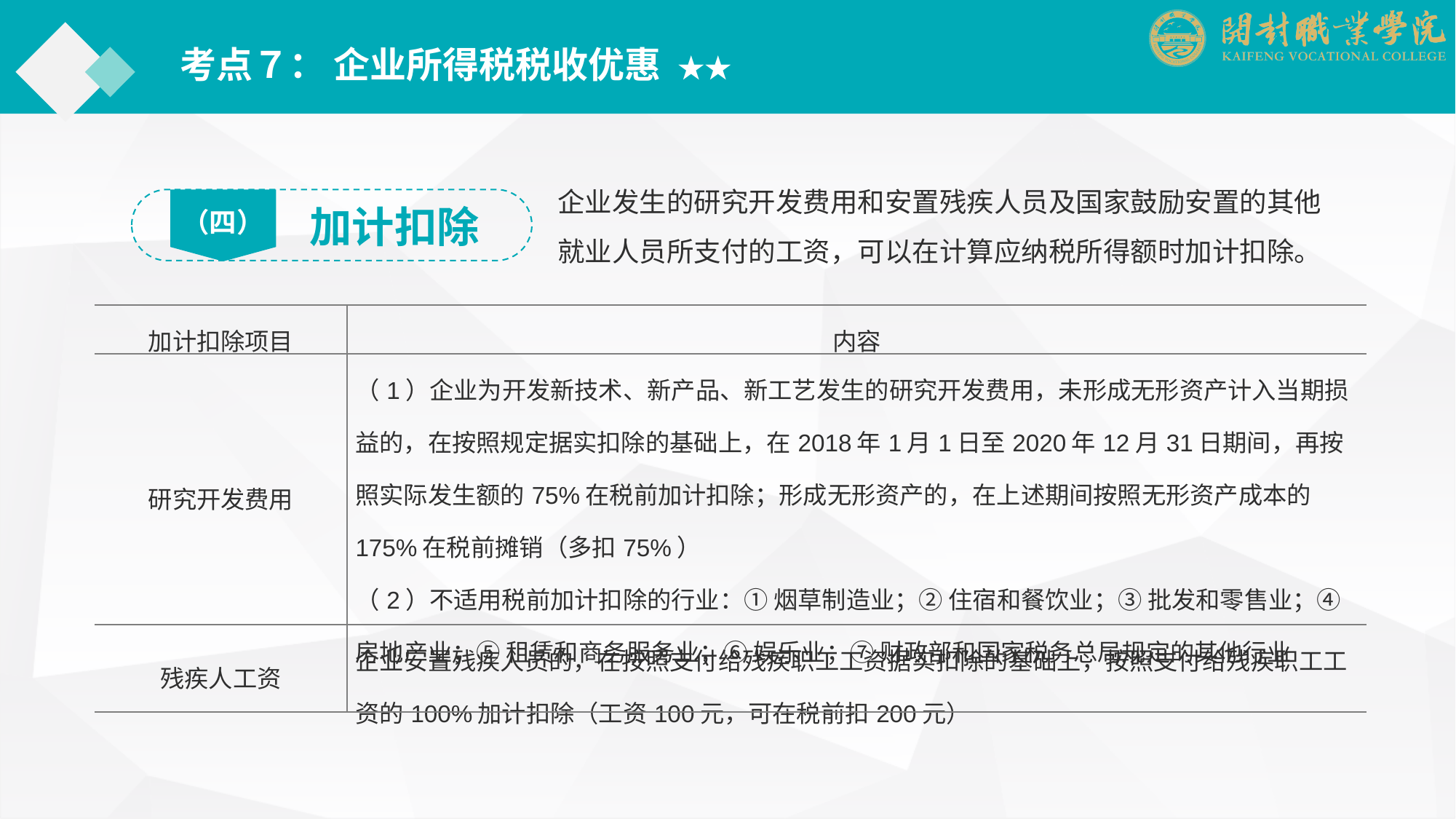

考点７： 企业所得税税收优惠  ★★
企业发生的研究开发费用和安置残疾人员及国家鼓励安置的其他就业人员所支付的工资，可以在计算应纳税所得额时加计扣除。

（四）
加计扣除
| 加计扣除项目 | 内容 |
| --- | --- |
| 研究开发费用 | （1）企业为开发新技术、新产品、新工艺发生的研究开发费用，未形成无形资产计入当期损益的，在按照规定据实扣除的基础上，在2018年1月1日至2020年12月31日期间，再按照实际发生额的75%在税前加计扣除；形成无形资产的，在上述期间按照无形资产成本的175%在税前摊销（多扣75%） （2）不适用税前加计扣除的行业：① 烟草制造业；② 住宿和餐饮业；③ 批发和零售业；④ 房地产业；⑤ 租赁和商务服务业；⑥ 娱乐业；⑦ 财政部和国家税务总局规定的其他行业 |
| 残疾人工资 | 企业安置残疾人员的，在按照支付给残疾职工工资据实扣除的基础上，按照支付给残疾职工工资的100%加计扣除（工资100元，可在税前扣200元） |